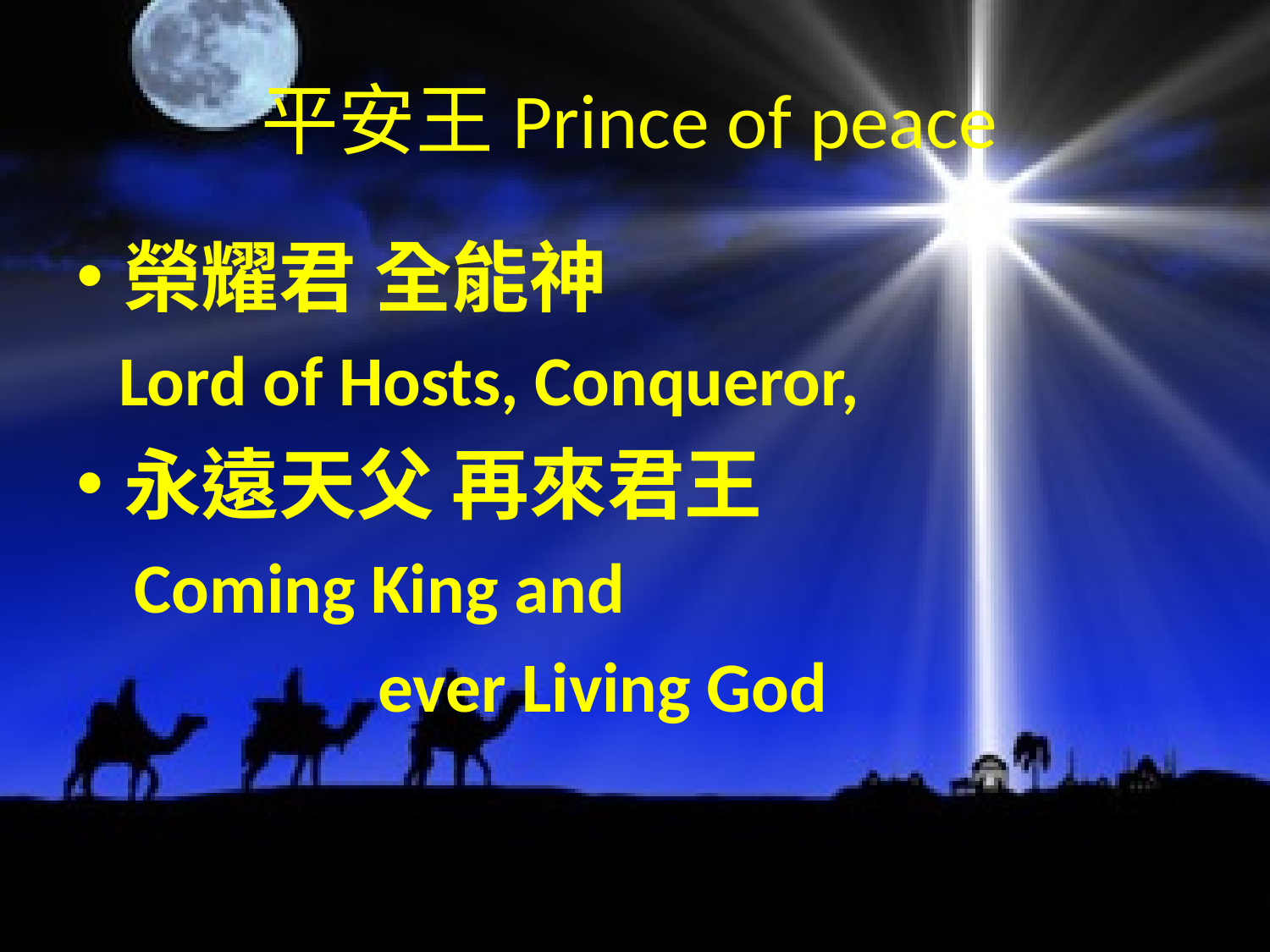

# 平安王Prince of peace
榮耀君 全能神
 Lord of Hosts, Conqueror,
永遠天父 再來君王
  Coming King and
                   ever Living God